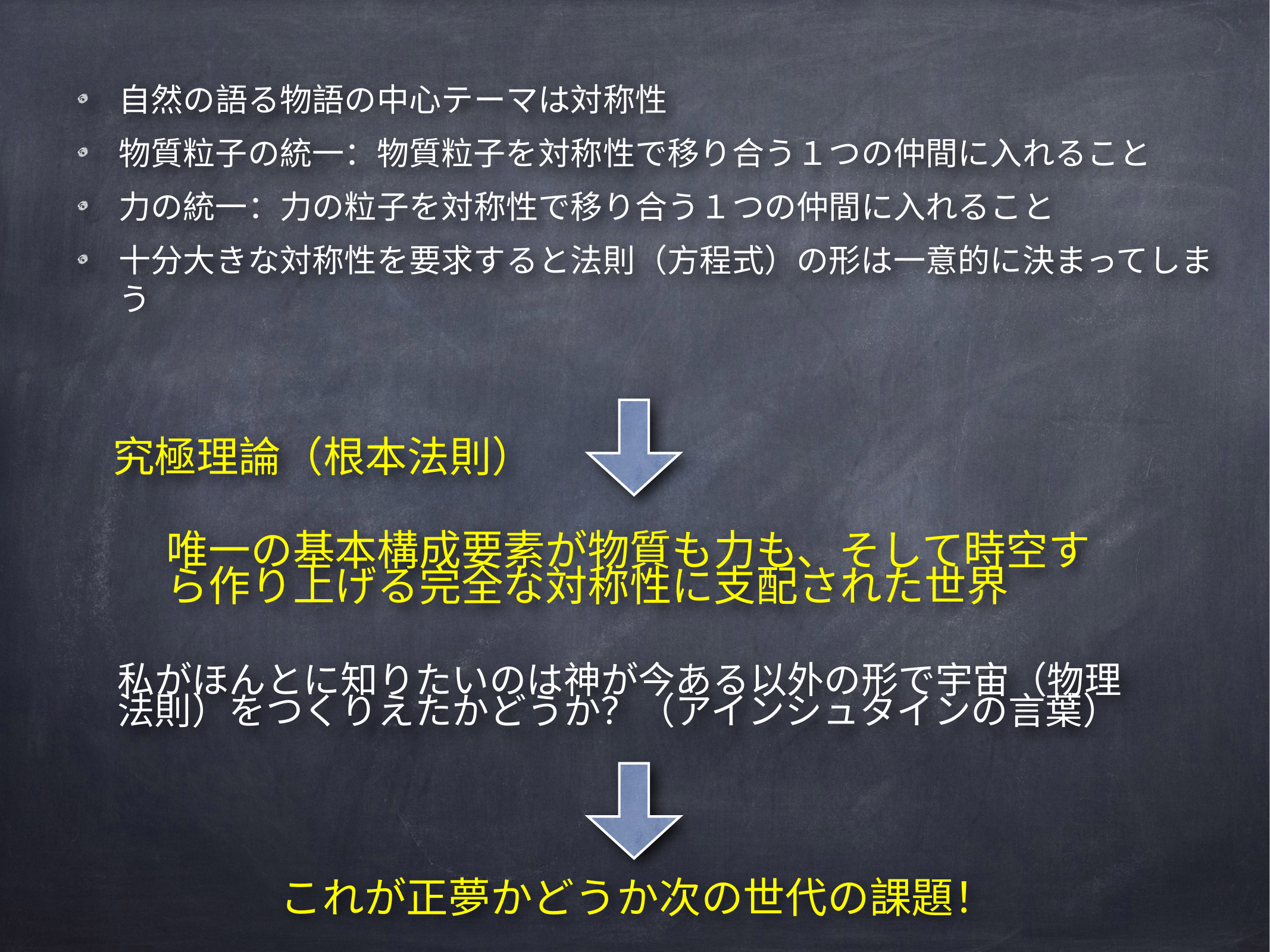

自然の語る物語の中心テーマは対称性
物質粒子の統一：物質粒子を対称性で移り合う１つの仲間に入れること
力の統一：力の粒子を対称性で移り合う１つの仲間に入れること
十分大きな対称性を要求すると法則（方程式）の形は一意的に決まってしまう

究極理論（根本法則）
唯一の基本構成要素が物質も力も、そして時空すら作り上げる完全な対称性に支配された世界
私がほんとに知りたいのは神が今ある以外の形で宇宙（物理法則）をつくりえたかどうか？（アインシュタインの言葉）

これが正夢かどうか次の世代の課題！